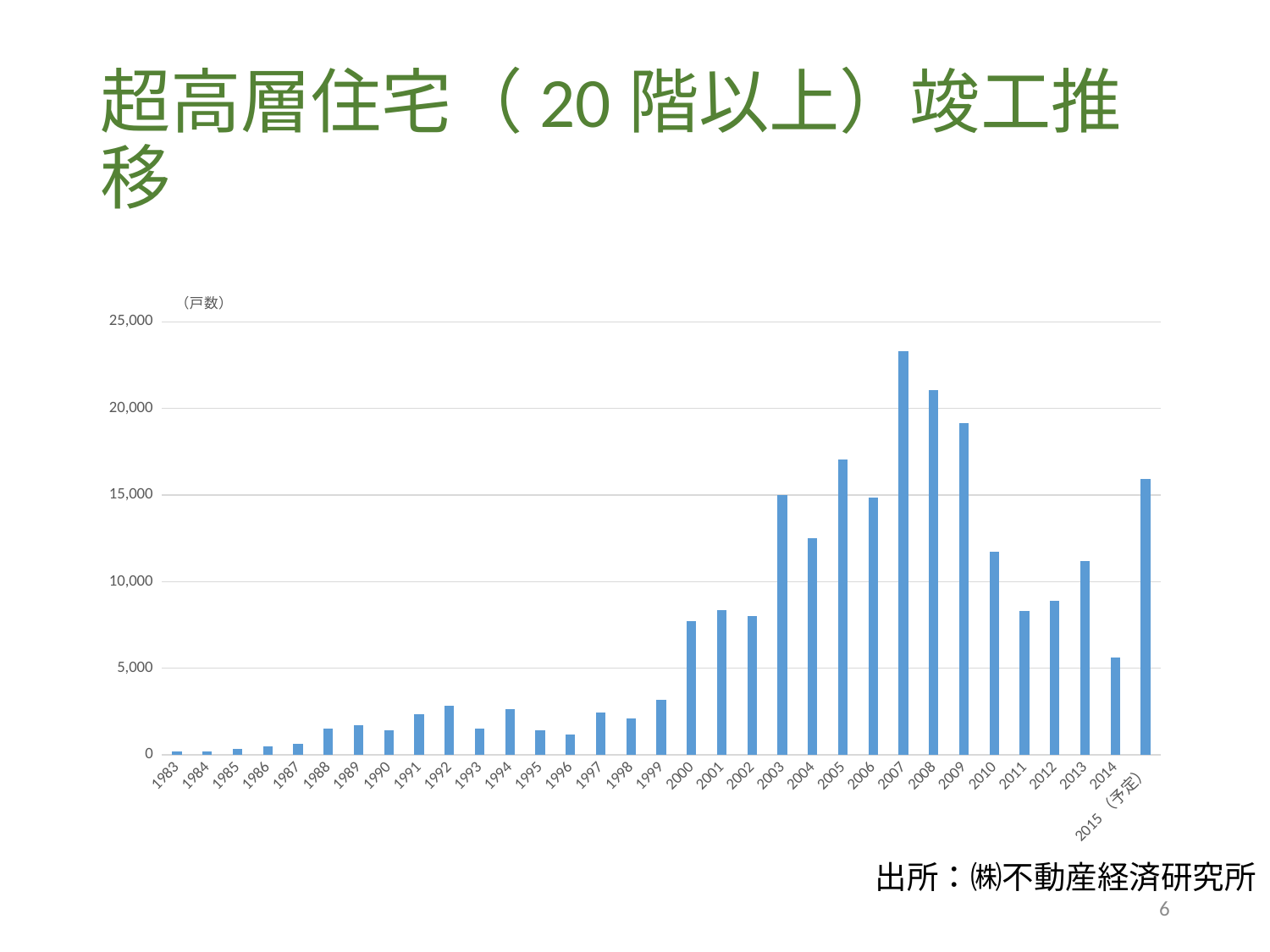

# 超高層住宅（20階以上）竣工推移

### Chart: （戸数）

| Category | 戸数 |
|---|---|
| 1983 | 176.0 |
| 1984 | 179.0 |
| 1985 | 328.0 |
| 1986 | 481.0 |
| 1987 | 648.0 |
| 1988 | 1511.0 |
| 1989 | 1729.0 |
| 1990 | 1439.0 |
| 1991 | 2351.0 |
| 1992 | 2853.0 |
| 1993 | 1525.0 |
| 1994 | 2656.0 |
| 1995 | 1421.0 |
| 1996 | 1161.0 |
| 1997 | 2423.0 |
| 1998 | 2120.0 |
| 1999 | 3164.0 |
| 2000 | 7743.0 |
| 2001 | 8338.0 |
| 2002 | 7995.0 |
| 2003 | 14984.0 |
| 2004 | 12516.0 |
| 2005 | 17038.0 |
| 2006 | 14834.0 |
| 2007 | 23313.0 |
| 2008 | 21075.0 |
| 2009 | 19139.0 |
| 2010 | 11710.0 |
| 2011 | 8312.0 |
| 2012 | 8874.0 |
| 2013 | 11208.0 |
| 2014 | 5620.0 |
| 2015（予定） | 15926.0 |
出所：㈱不動産経済研究所
6